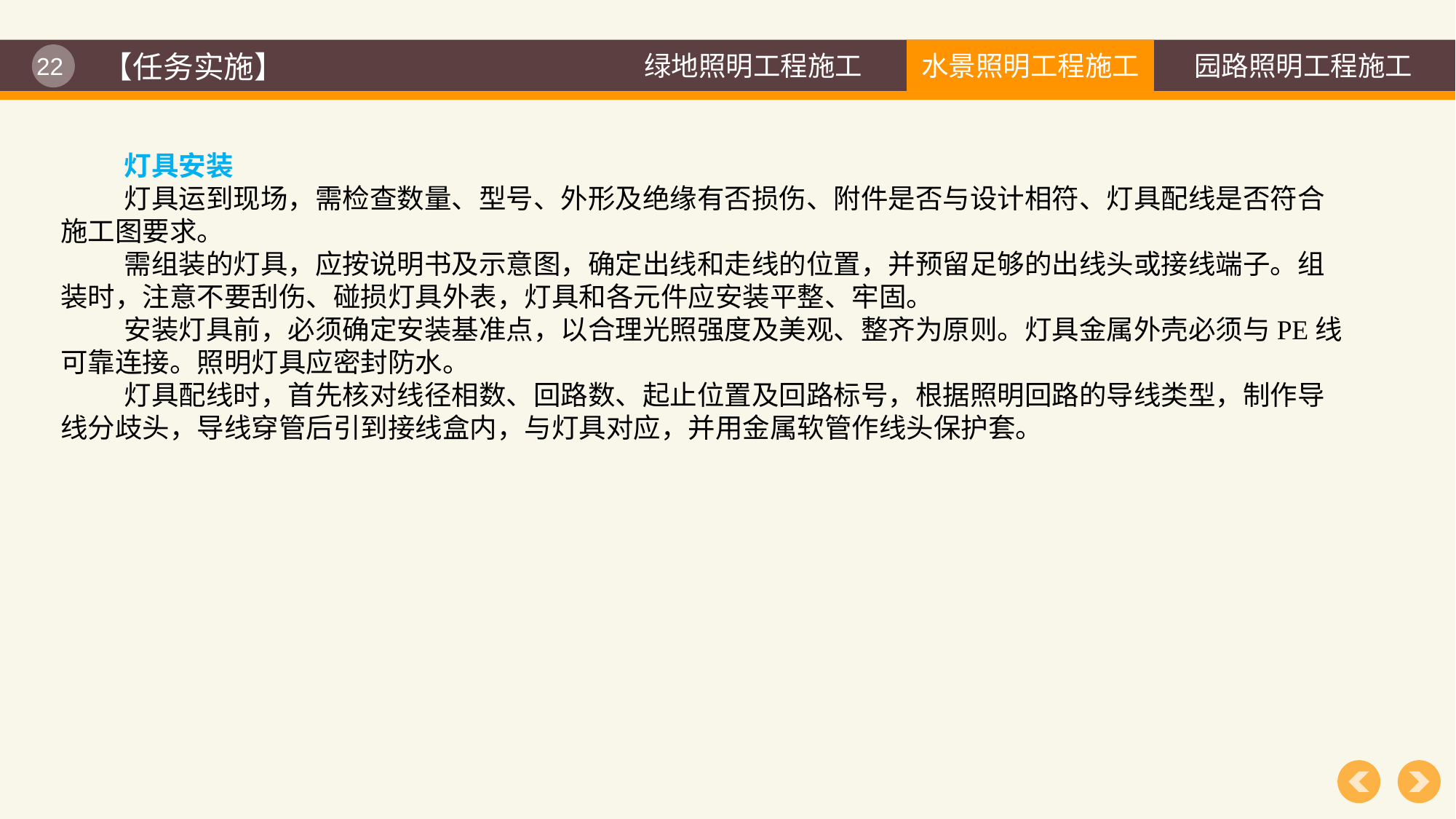

【任务实施】
灯具安装
灯具运到现场，需检查数量、型号、外形及绝缘有否损伤、附件是否与设计相符、灯具配线是否符合施工图要求。
需组装的灯具，应按说明书及示意图，确定出线和走线的位置，并预留足够的出线头或接线端子。组装时，注意不要刮伤、碰损灯具外表，灯具和各元件应安装平整、牢固。
安装灯具前，必须确定安装基准点，以合理光照强度及美观、整齐为原则。灯具金属外壳必须与PE线可靠连接。照明灯具应密封防水。
灯具配线时，首先核对线径相数、回路数、起止位置及回路标号，根据照明回路的导线类型，制作导线分歧头，导线穿管后引到接线盒内，与灯具对应，并用金属软管作线头保护套。